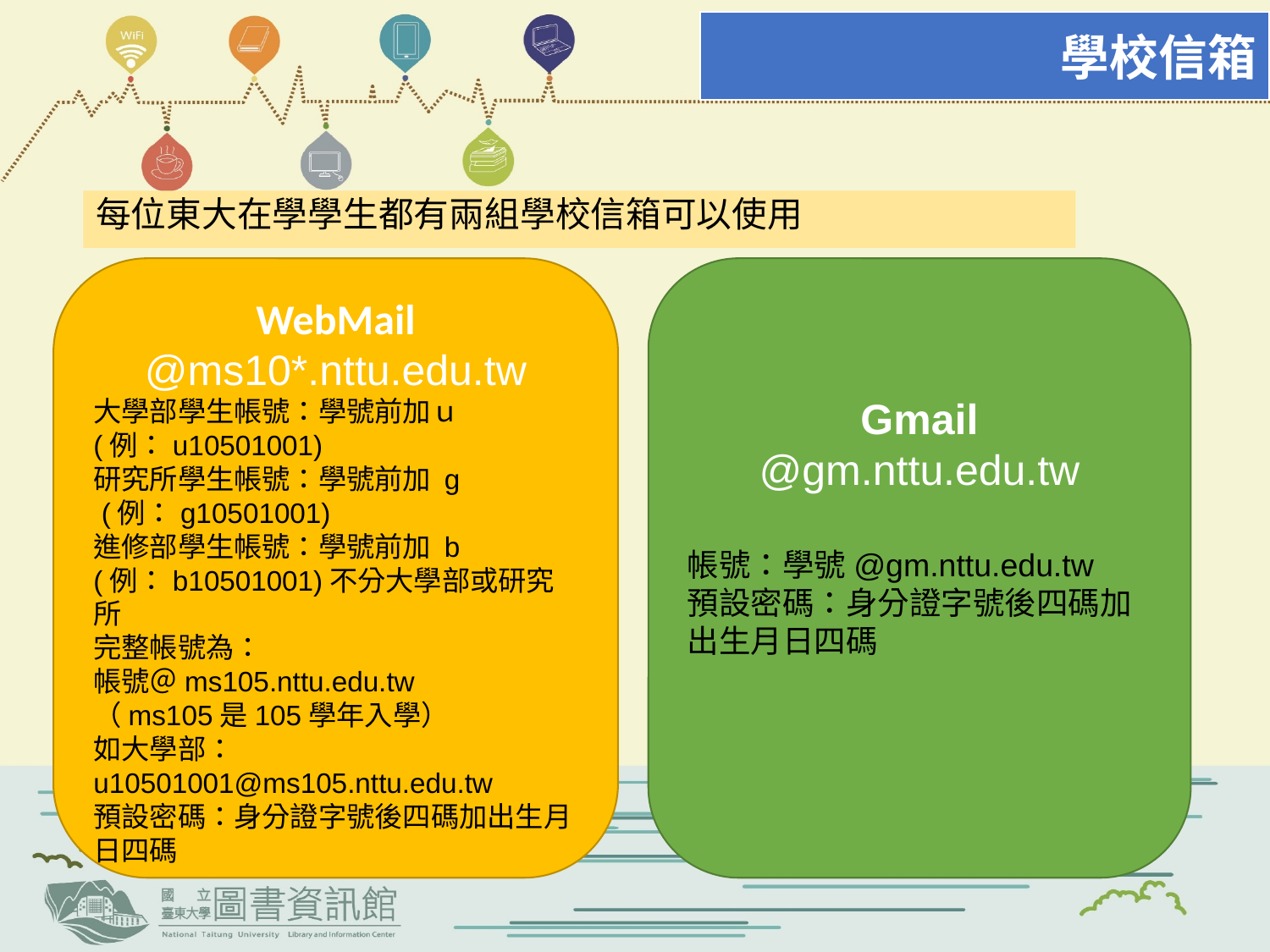

學校信箱
每位東大在學學生都有兩組學校信箱可以使用
WebMail
@ms10*.nttu.edu.tw
大學部學生帳號：學號前加ｕ
(例：u10501001)
研究所學生帳號：學號前加 g
 (例：g10501001)
進修部學生帳號：學號前加 b
(例：b10501001)不分大學部或研究所
完整帳號為：
帳號＠ms105.nttu.edu.tw　　（ms105是105學年入學）
如大學部：u10501001@ms105.nttu.edu.tw
預設密碼：身分證字號後四碼加出生月日四碼

Gmail
@gm.nttu.edu.tw

帳號：學號@gm.nttu.edu.tw
預設密碼：身分證字號後四碼加出生月日四碼